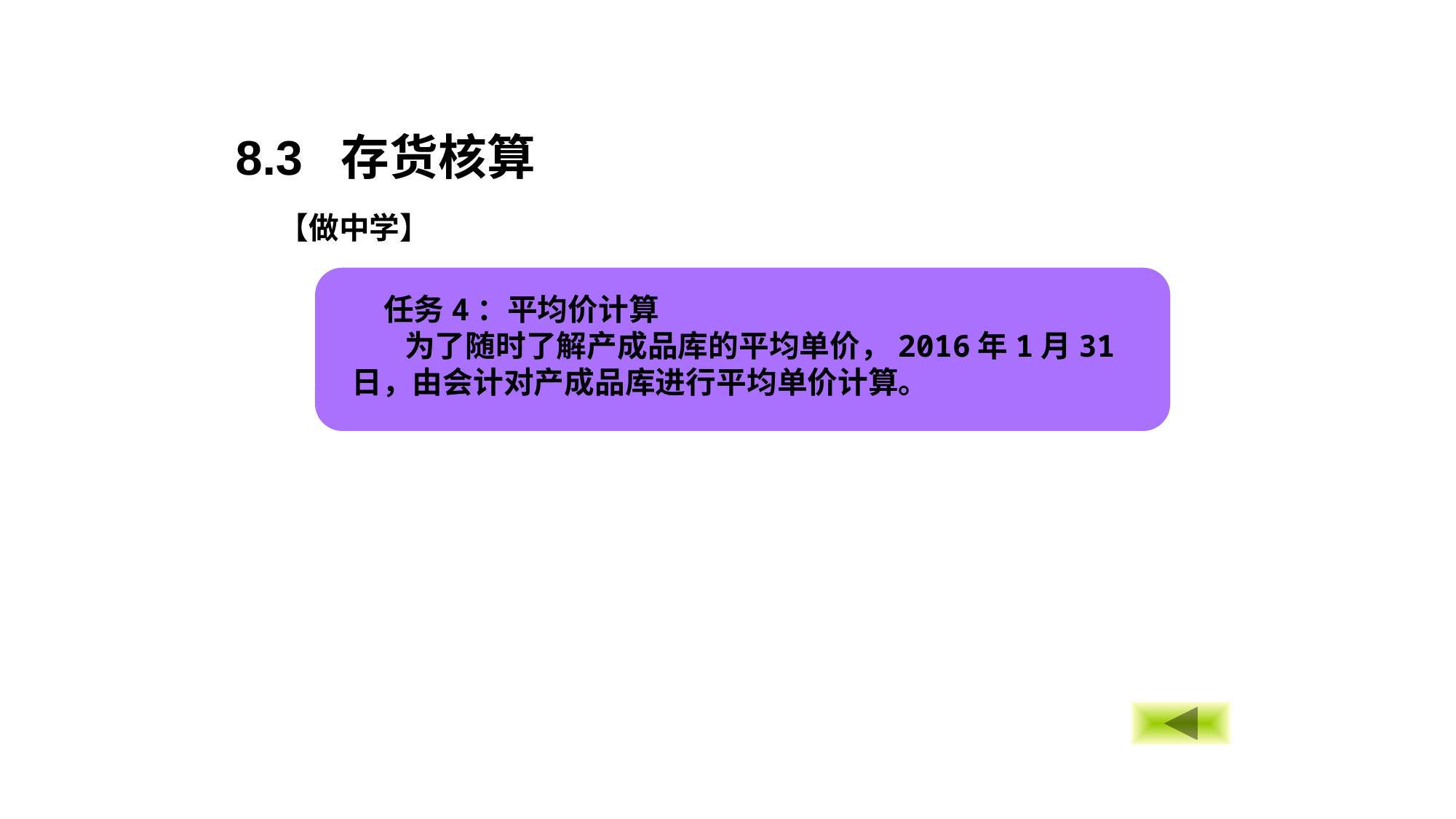

8.3  存货核算
【做中学】

任务4：平均价计算
  为了随时了解产成品库的平均单价，2016年1月31日，由会计对产成品库进行平均单价计算。